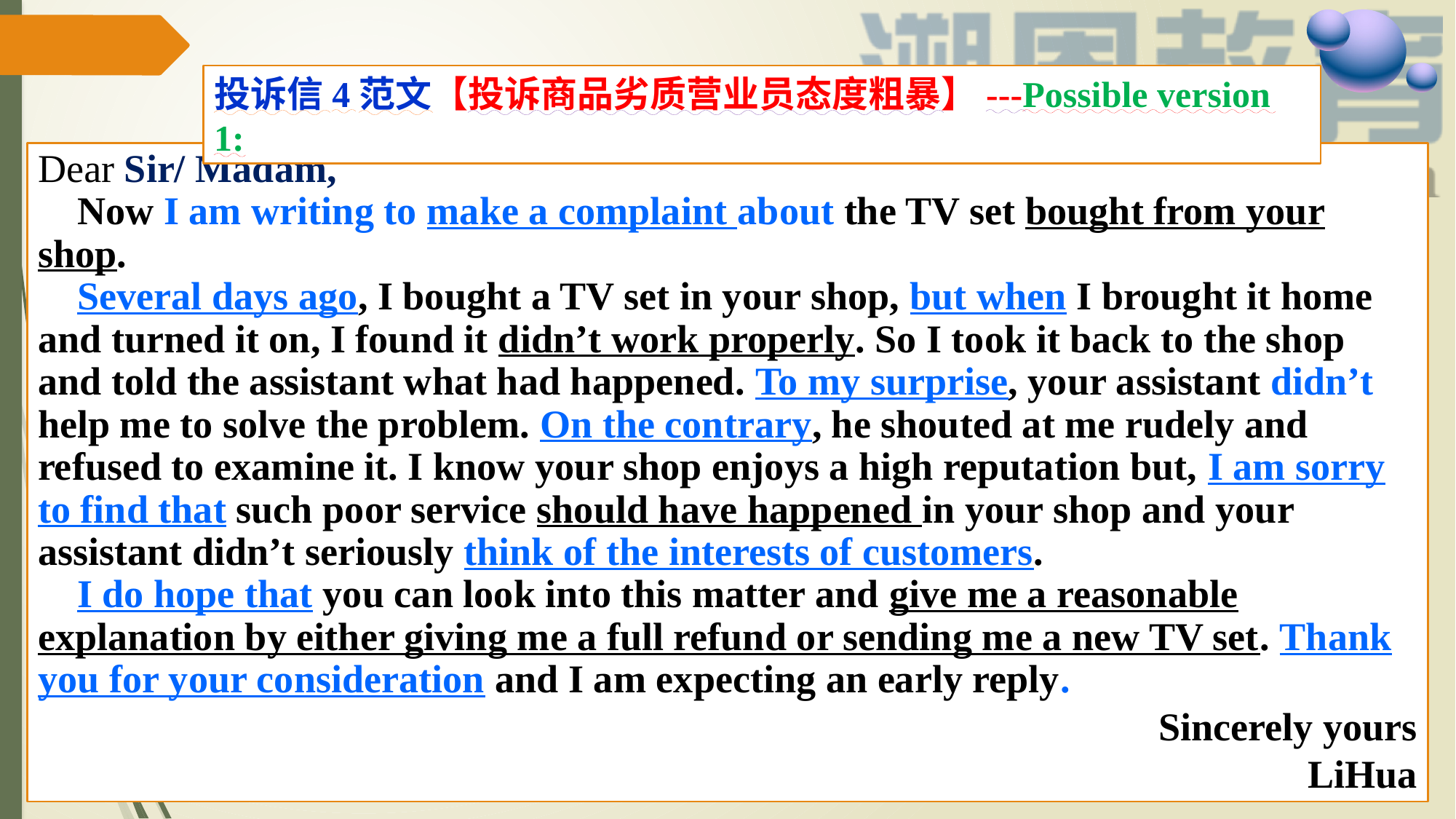

投诉信4范文【投诉商品劣质营业员态度粗暴】---Possible version 1:
Dear Sir/ Madam,
    Now I am writing to make a complaint about the TV set bought from your shop.
    Several days ago, I bought a TV set in your shop, but when I brought it home and turned it on, I found it didn’t work properly. So I took it back to the shop and told the assistant what had happened. To my surprise, your assistant didn’t help me to solve the problem. On the contrary, he shouted at me rudely and refused to examine it. I know your shop enjoys a high reputation but, I am sorry to find that such poor service should have happened in your shop and your assistant didn’t seriously think of the interests of customers.
    I do hope that you can look into this matter and give me a reasonable explanation by either giving me a full refund or sending me a new TV set. Thank you for your consideration and I am expecting an early reply.
Sincerely yours
                                                           LiHua